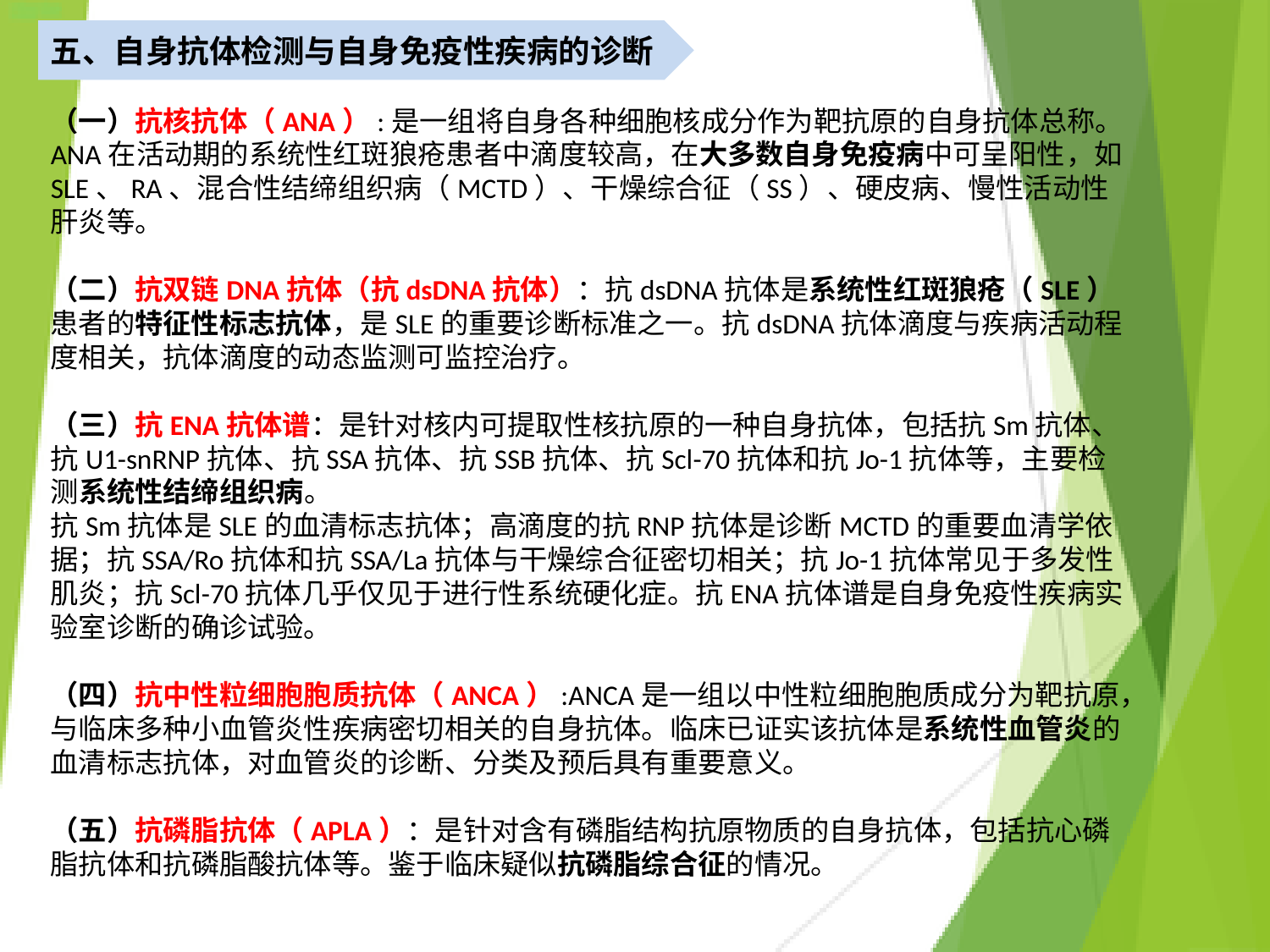

五、自身抗体检测与自身免疫性疾病的诊断
（一）抗核抗体（ANA）:是一组将自身各种细胞核成分作为靶抗原的自身抗体总称。ANA在活动期的系统性红斑狼疮患者中滴度较高，在大多数自身免疫病中可呈阳性	，如SLE、RA、混合性结缔组织病（MCTD）、干燥综合征（SS）、硬皮病、慢性活动性肝炎等。

（二）抗双链DNA抗体（抗dsDNA抗体）：抗dsDNA抗体是系统性红斑狼疮（SLE）患者的特征性标志抗体，是SLE的重要诊断标准之一。抗dsDNA抗体滴度与疾病活动程度相关，抗体滴度的动态监测可监控治疗。

（三）抗ENA抗体谱：是针对核内可提取性核抗原的一种自身抗体，包括抗Sm抗体、抗U1-snRNP抗体、抗SSA抗体、抗SSB抗体、抗Scl-70抗体和抗Jo-1抗体等，主要检测系统性结缔组织病。
抗Sm抗体是SLE的血清标志抗体；高滴度的抗RNP抗体是诊断MCTD的重要血清学依据；抗SSA/Ro抗体和抗SSA/La抗体与干燥综合征密切相关；抗Jo-1抗体常见于多发性肌炎；抗Scl-70抗体几乎仅见于进行性系统硬化症。抗ENA抗体谱是自身免疫性疾病实验室诊断的确诊试验。

（四）抗中性粒细胞胞质抗体（ANCA）:ANCA是一组以中性粒细胞胞质成分为靶抗原，与临床多种小血管炎性疾病密切相关的自身抗体。临床已证实该抗体是系统性血管炎的血清标志抗体，对血管炎的诊断、分类及预后具有重要意义。

（五）抗磷脂抗体（APLA）：是针对含有磷脂结构抗原物质的自身抗体，包括抗心磷脂抗体和抗磷脂酸抗体等。鉴于临床疑似抗磷脂综合征的情况。